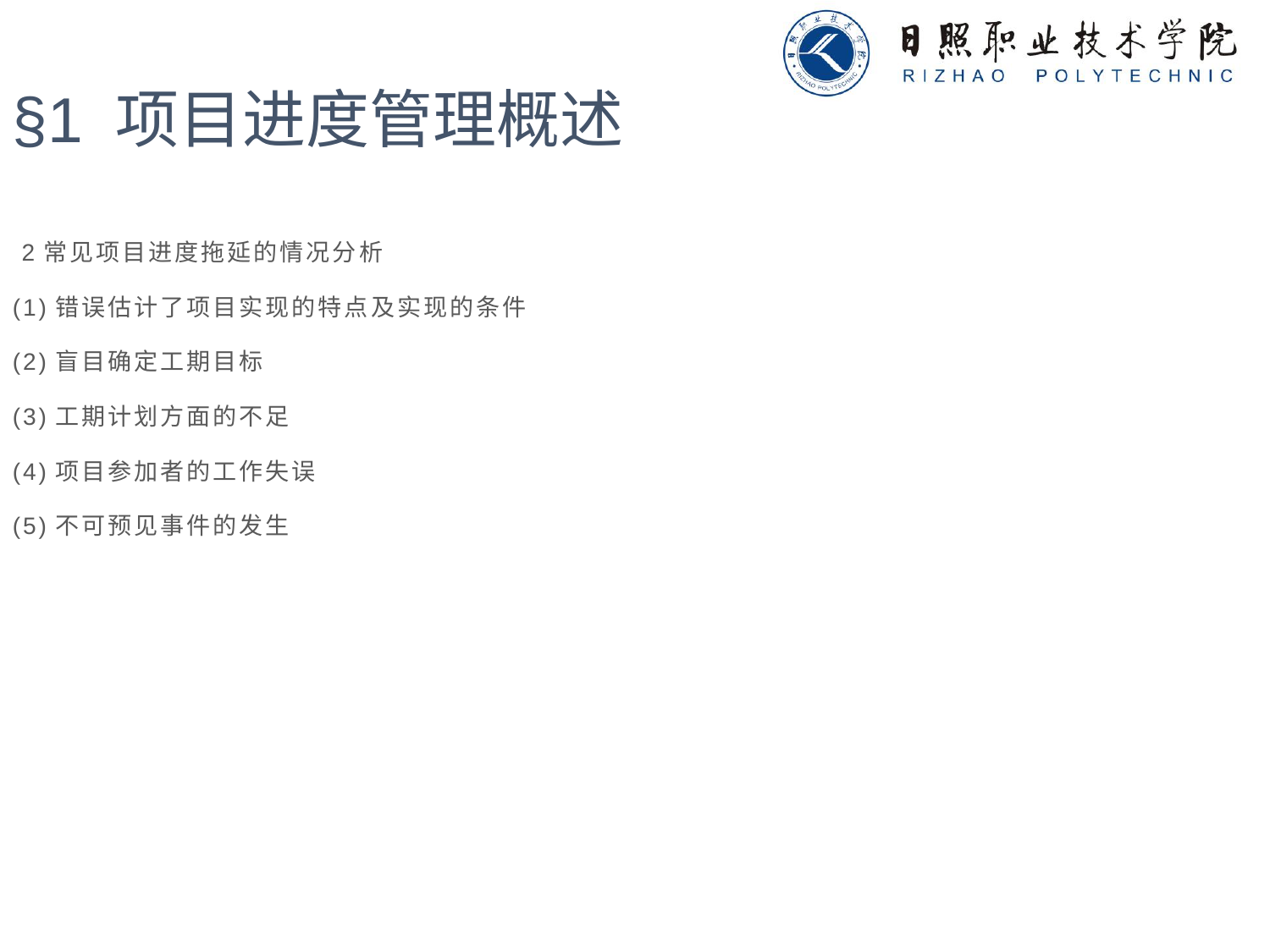

§1 项目进度管理概述
 2常见项目进度拖延的情况分析
(1)错误估计了项目实现的特点及实现的条件
(2)盲目确定工期目标
(3)工期计划方面的不足
(4)项目参加者的工作失误
(5)不可预见事件的发生